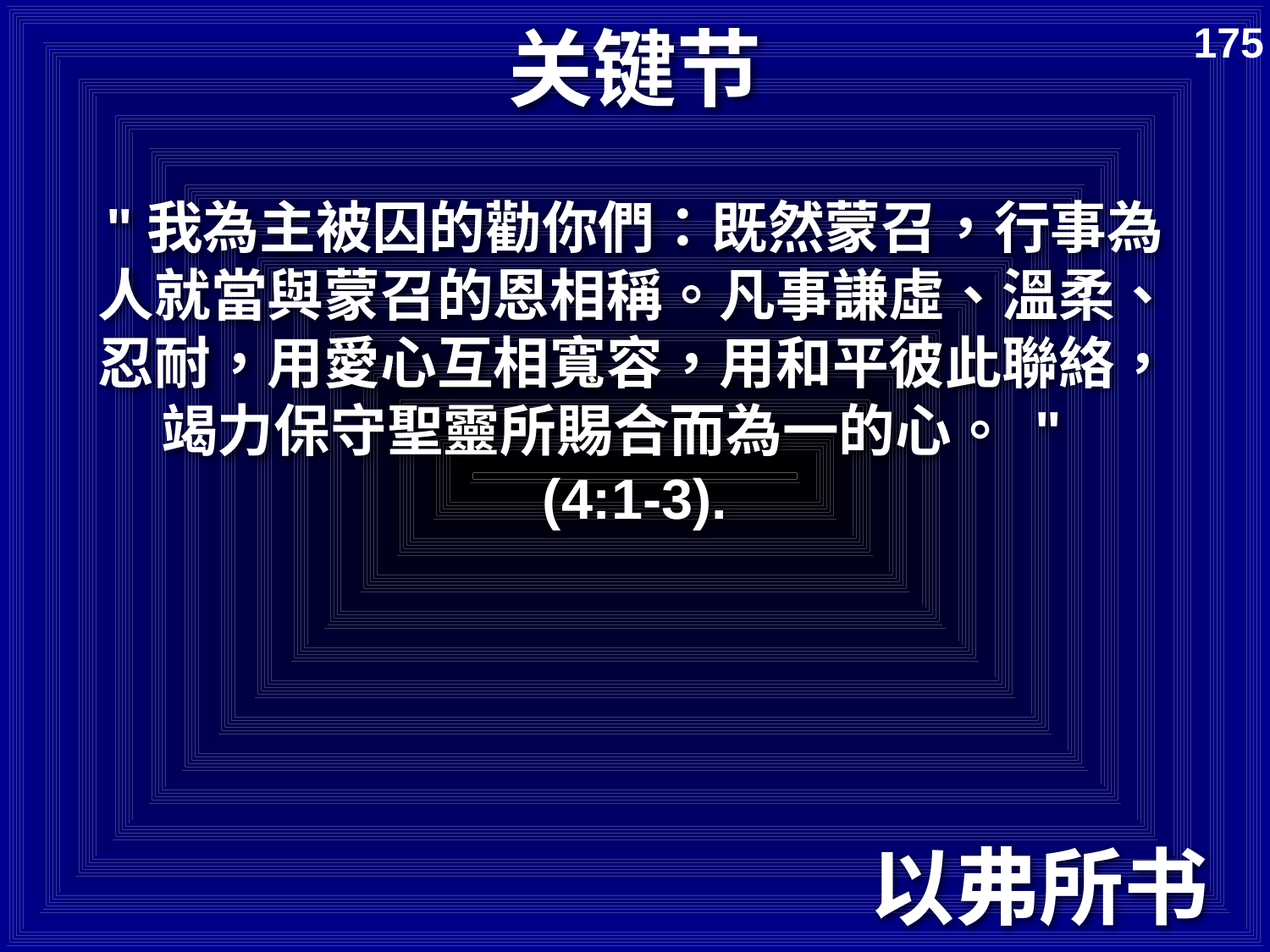

# 关键节
175

"我為主被囚的勸你們：既然蒙召，行事為人就當與蒙召的恩相稱。凡事謙虛、溫柔、忍耐，用愛心互相寬容，用和平彼此聯絡，竭力保守聖靈所賜合而為一的心。 "
(4:1-3).
以弗所书